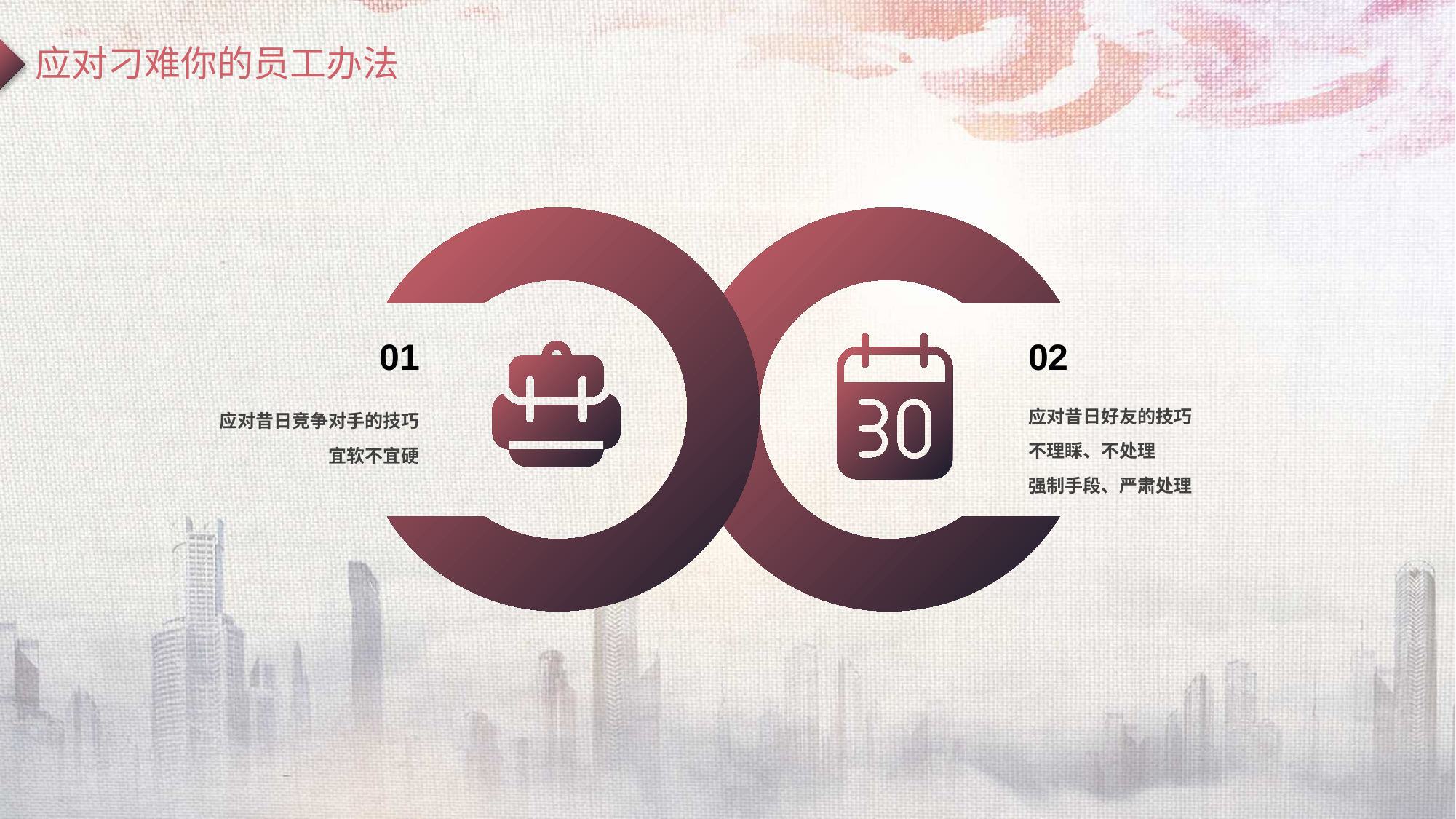

应对刁难你的员工办法

01

应对昔日竞争对手的技巧
宜软不宜硬

02
应对昔日好友的技巧
不理睬、不处理
强制手段、严肃处理